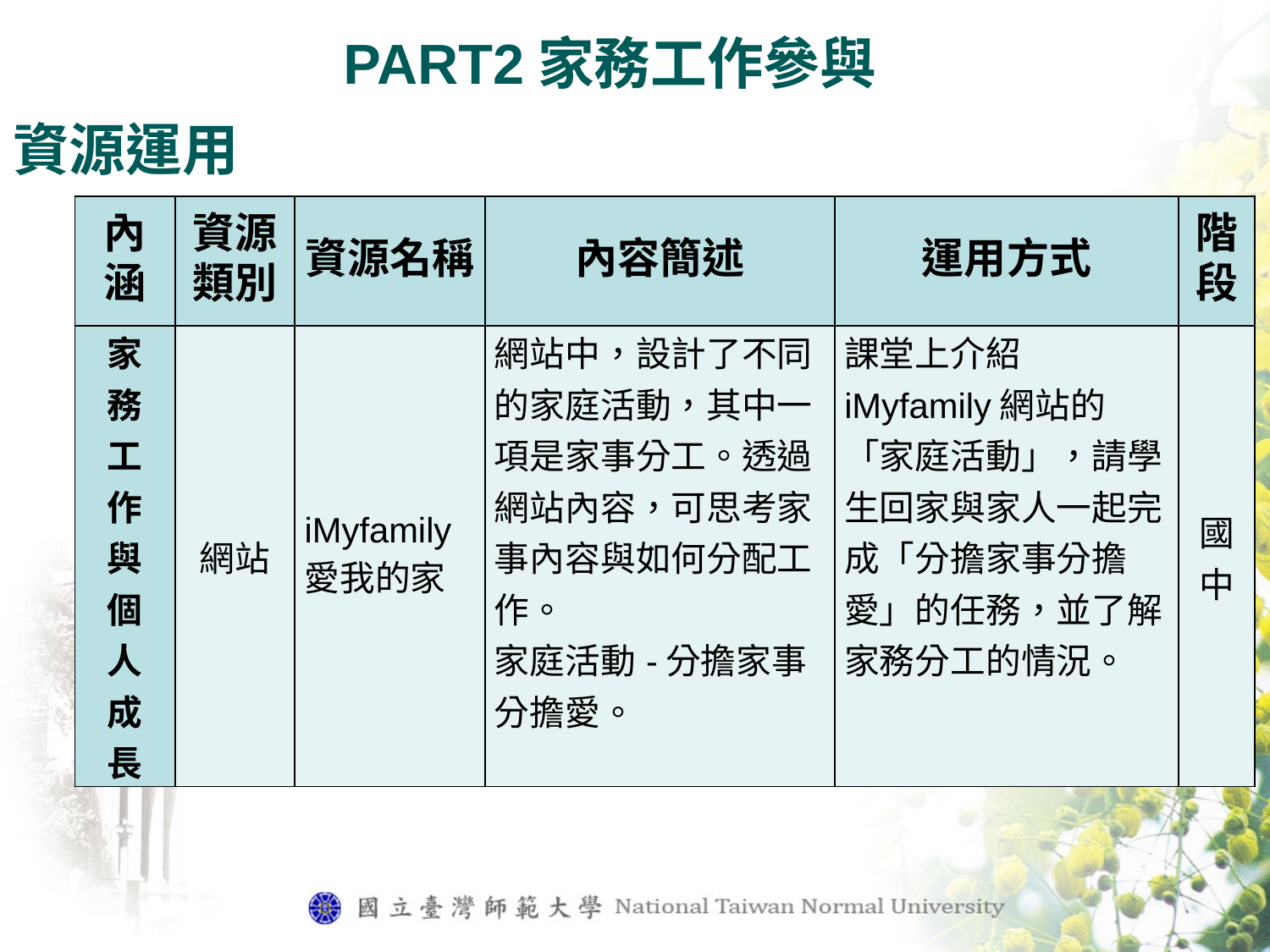

PART2家務工作參與
資源運用
| 內涵 | 資源類別 | 資源名稱 | 內容簡述 | 運用方式 | 階段 |
| --- | --- | --- | --- | --- | --- |
| 家 務 工 作 與 個 人 成 長 | 網站 | iMyfamily愛我的家 | 網站中，設計了不同的家庭活動，其中一項是家事分工。透過網站內容，可思考家事內容與如何分配工作。 家庭活動-分擔家事分擔愛。 | 課堂上介紹iMyfamily網站的「家庭活動」，請學生回家與家人一起完成「分擔家事分擔愛」的任務，並了解家務分工的情況。 | 國中 |